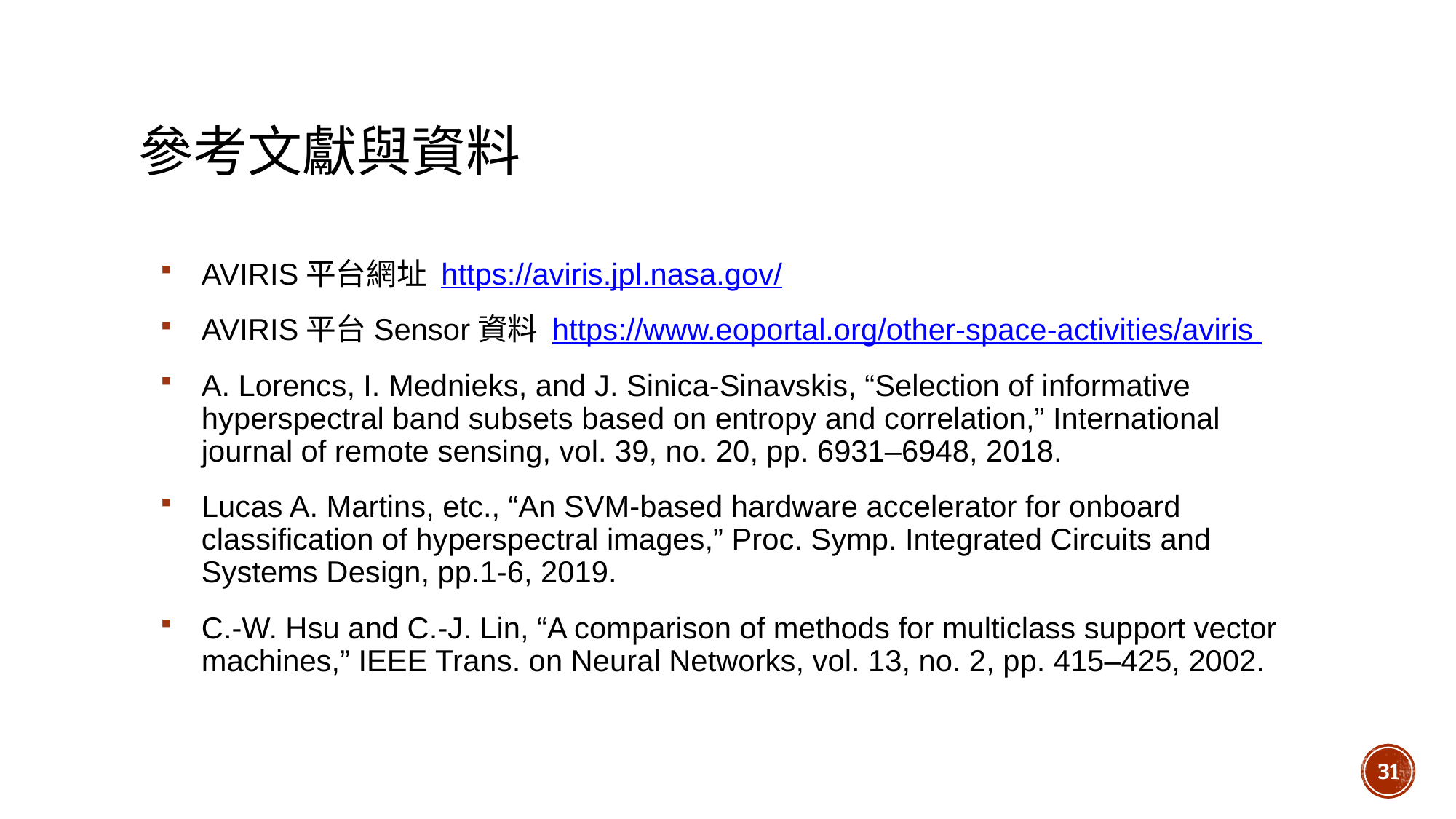

# 參考文獻與資料
AVIRIS平台網址 https://aviris.jpl.nasa.gov/
AVIRIS平台Sensor資料 https://www.eoportal.org/other-space-activities/aviris
A. Lorencs, I. Mednieks, and J. Sinica-Sinavskis, “Selection of informative hyperspectral band subsets based on entropy and correlation,” International journal of remote sensing, vol. 39, no. 20, pp. 6931–6948, 2018.
Lucas A. Martins, etc., “An SVM-based hardware accelerator for onboard classification of hyperspectral images,” Proc. Symp. Integrated Circuits and Systems Design, pp.1-6, 2019.
C.-W. Hsu and C.-J. Lin, “A comparison of methods for multiclass support vector machines,” IEEE Trans. on Neural Networks, vol. 13, no. 2, pp. 415–425, 2002.

31